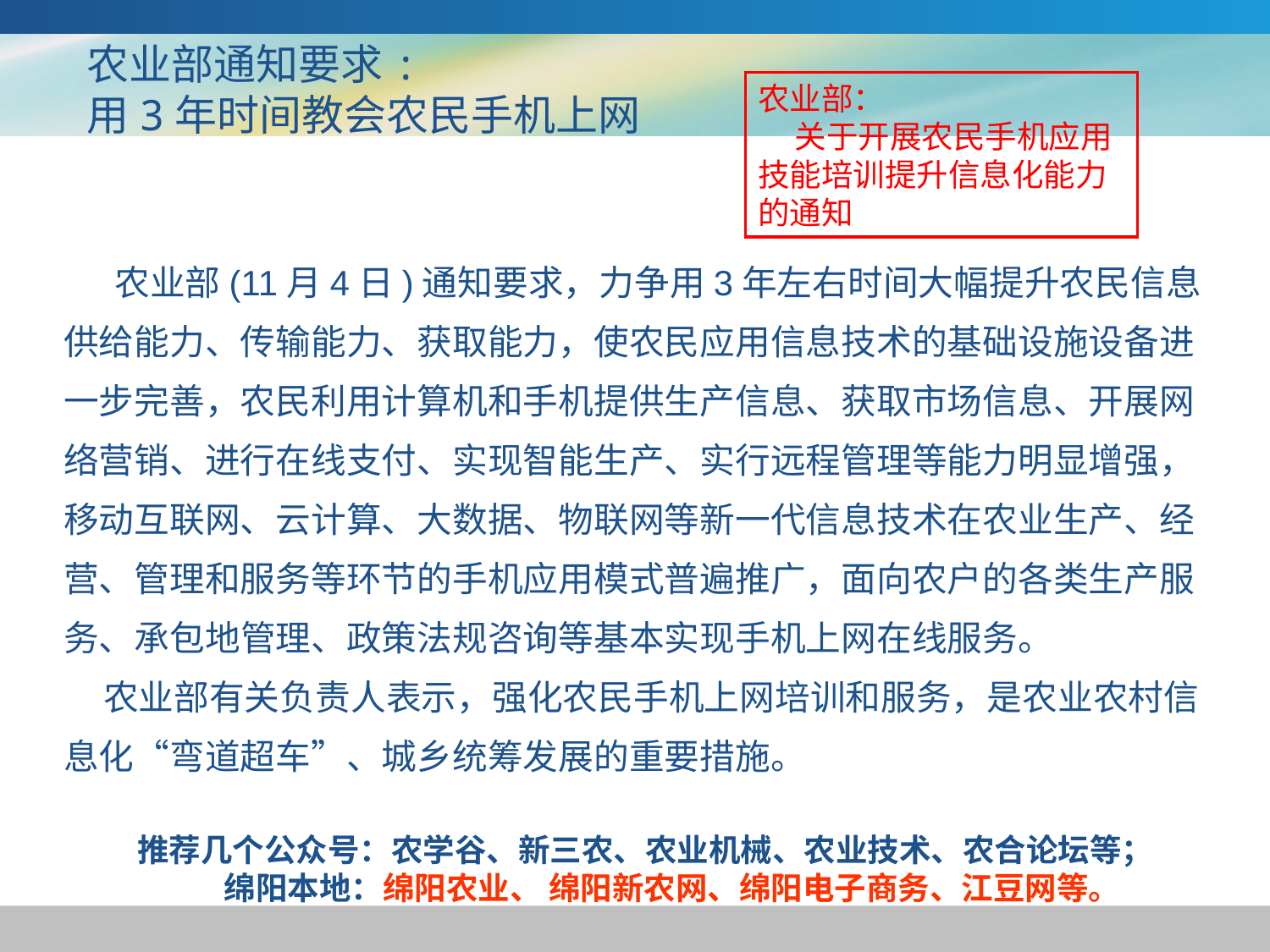

农业部通知要求:
用3年时间教会农民手机上网
农业部：
    关于开展农民手机应用技能培训提升信息化能力的通知
　  农业部(11月4日)通知要求，力争用3年左右时间大幅提升农民信息供给能力、传输能力、获取能力，使农民应用信息技术的基础设施设备进一步完善，农民利用计算机和手机提供生产信息、获取市场信息、开展网络营销、进行在线支付、实现智能生产、实行远程管理等能力明显增强，移动互联网、云计算、大数据、物联网等新一代信息技术在农业生产、经营、管理和服务等环节的手机应用模式普遍推广，面向农户的各类生产服务、承包地管理、政策法规咨询等基本实现手机上网在线服务。
    农业部有关负责人表示，强化农民手机上网培训和服务，是农业农村信息化“弯道超车”、城乡统筹发展的重要措施。
推荐几个公众号：农学谷、新三农、农业机械、农业技术、农合论坛等；
           绵阳本地：绵阳农业、 绵阳新农网、绵阳电子商务、江豆网等。